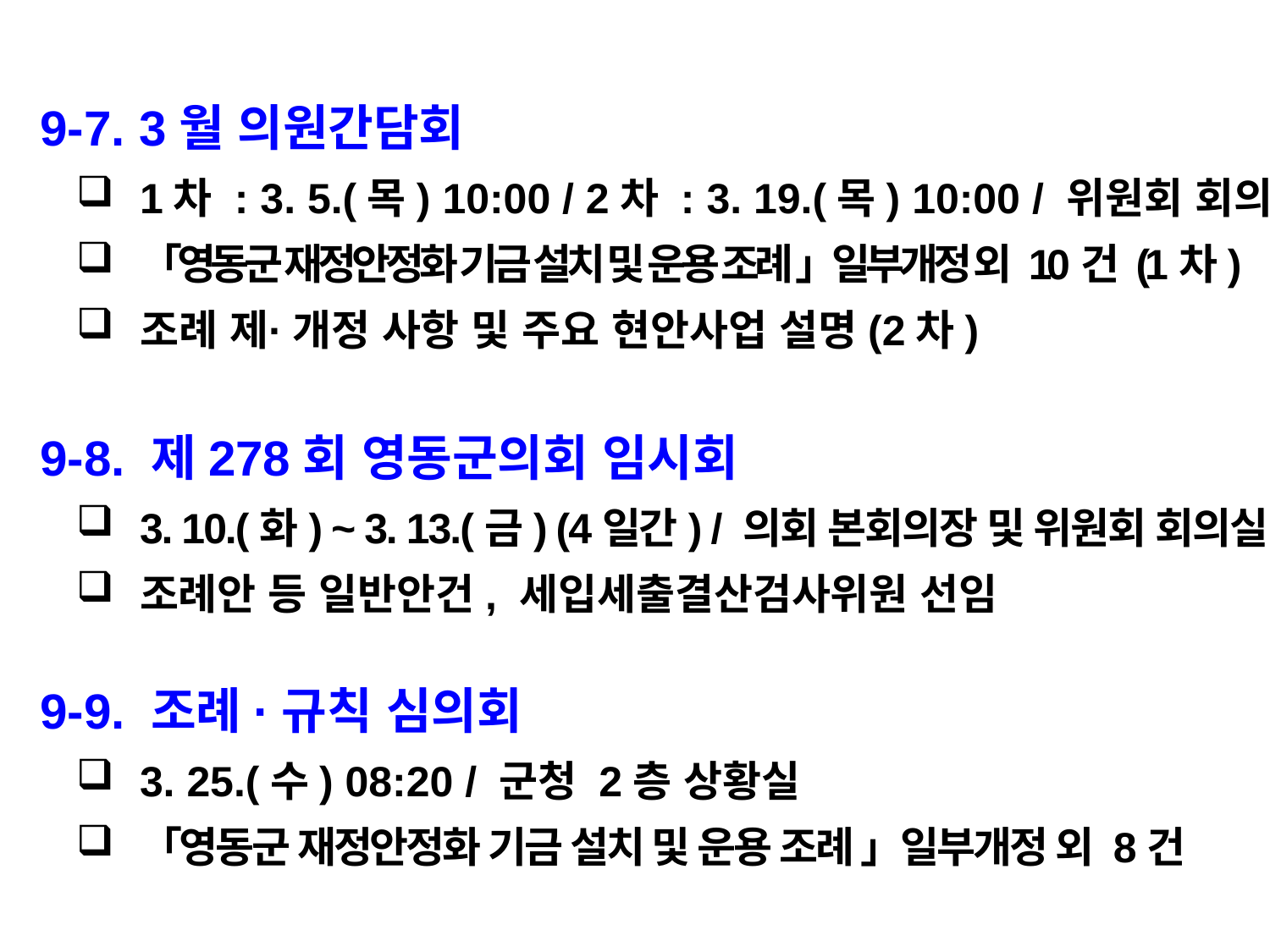

9-7. 3월 의원간담회
1차 : 3. 5.(목) 10:00 / 2차 : 3. 19.(목) 10:00 / 위원회 회의실
「영동군 재정안정화 기금 설치 및 운용 조례 」일부개정 외 10건 (1차)
조례 제∙ 개정 사항 및 주요 현안사업 설명(2차)

  9-8. 제278회 영동군의회 임시회
3. 10.(화) ~ 3. 13.(금) (4일간) / 의회 본회의장 및 위원회 회의실
조례안 등 일반안건, 세입세출결산검사위원 선임
  9-9. 조례·규칙 심의회
3. 25.(수) 08:20 / 군청 2층 상황실
「영동군 재정안정화 기금 설치 및 운용 조례 」일부개정 외 8건